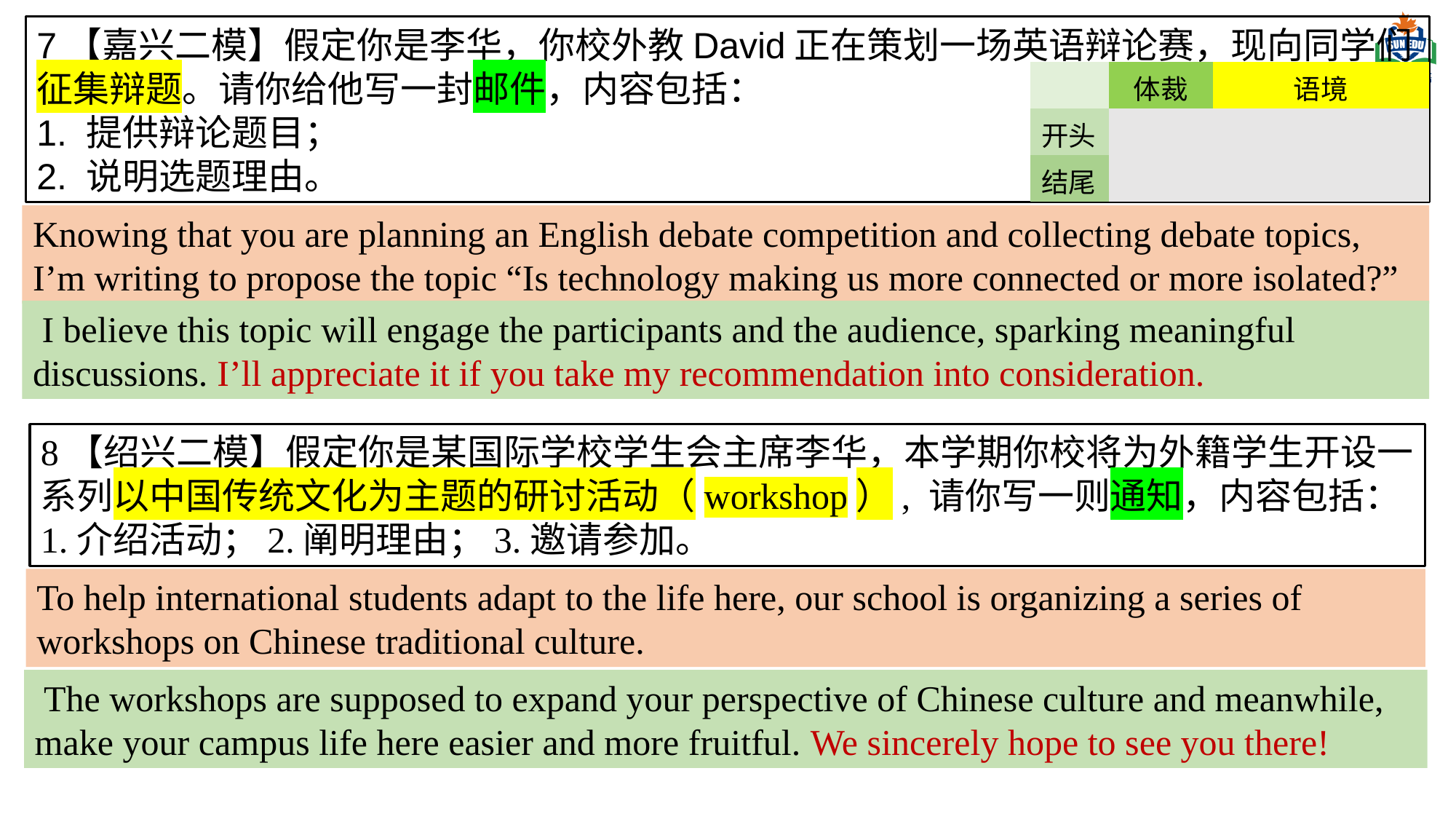

7【嘉兴二模】假定你是李华，你校外教David正在策划一场英语辩论赛，现向同学们征集辩题。请你给他写一封邮件，内容包括：
1. 提供辩论题目；
2. 说明选题理由。
|  | 体裁 | 语境 |
| --- | --- | --- |
| 开头 |  |  |
| 结尾 |  |  |
Knowing that you are planning an English debate competition and collecting debate topics, I’m writing to propose the topic “Is technology making us more connected or more isolated?”
 I believe this topic will engage the participants and the audience, sparking meaningful discussions. I’ll appreciate it if you take my recommendation into consideration.
8【绍兴二模】假定你是某国际学校学生会主席李华，本学期你校将为外籍学生开设一系列以中国传统文化为主题的研讨活动（workshop）, 请你写一则通知，内容包括：
1.介绍活动；2.阐明理由；3.邀请参加。
To help international students adapt to the life here, our school is organizing a series of workshops on Chinese traditional culture.
 The workshops are supposed to expand your perspective of Chinese culture and meanwhile, make your campus life here easier and more fruitful. We sincerely hope to see you there!